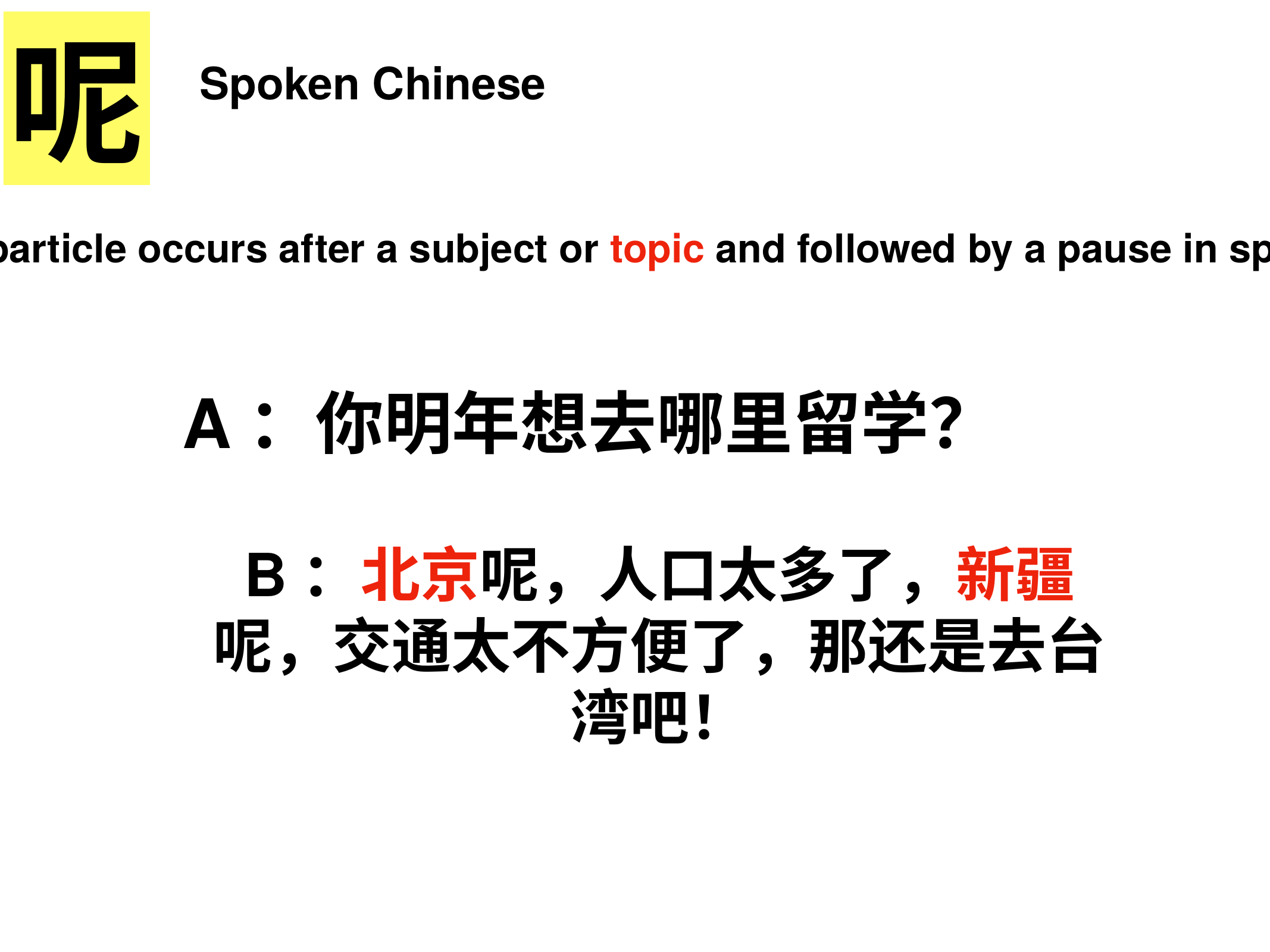

呢
Spoken Chinese
this particle occurs after a subject or topic and followed by a pause in speech
A：你明年想去哪里留学？
B：北京呢，人口太多了，新疆呢，交通太不方便了，那还是去台湾吧！